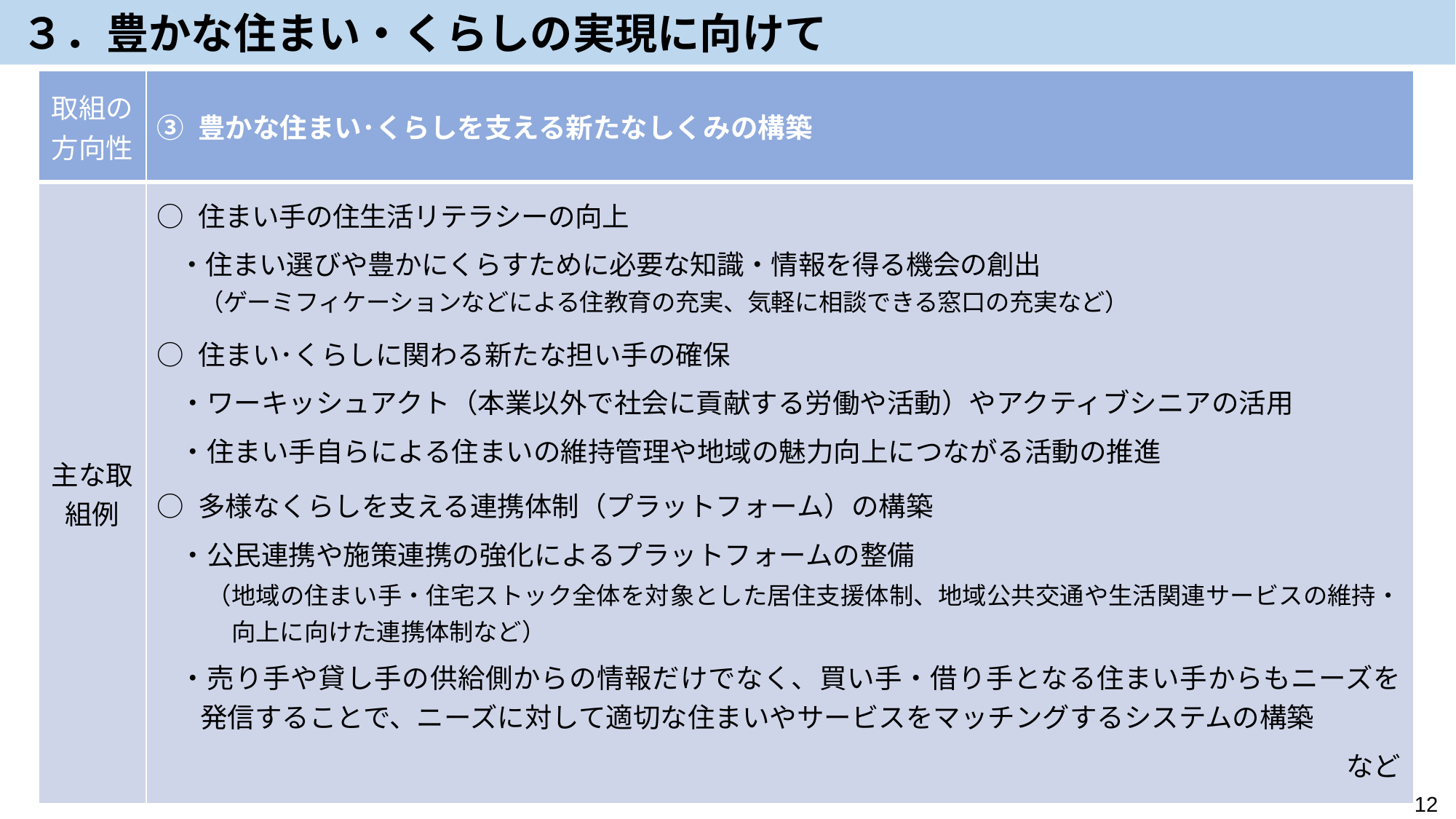

３．豊かな住まい・くらしの実現に向けて

| 取組の 方向性 | ③ 豊かな住まい･くらしを支える新たなしくみの構築 |
| --- | --- |
| 主な取組例 | ○ 住まい手の住生活リテラシーの向上 ・住まい選びや豊かにくらすために必要な知識・情報を得る機会の創出 （ゲーミフィケーションなどによる住教育の充実、気軽に相談できる窓口の充実など） ○ 住まい･くらしに関わる新たな担い手の確保 ・ワーキッシュアクト（本業以外で社会に貢献する労働や活動）やアクティブシニアの活用 ・住まい手自らによる住まいの維持管理や地域の魅力向上につながる活動の推進 ○ 多様なくらしを支える連携体制（プラットフォーム）の構築 ・公民連携や施策連携の強化によるプラットフォームの整備 　（地域の住まい手・住宅ストック全体を対象とした居住支援体制、地域公共交通や生活関連サービスの維持・向上に向けた連携体制など） ・売り手や貸し手の供給側からの情報だけでなく、買い手・借り手となる住まい手からもニーズを発信することで、ニーズに対して適切な住まいやサービスをマッチングするシステムの構築 など |
12